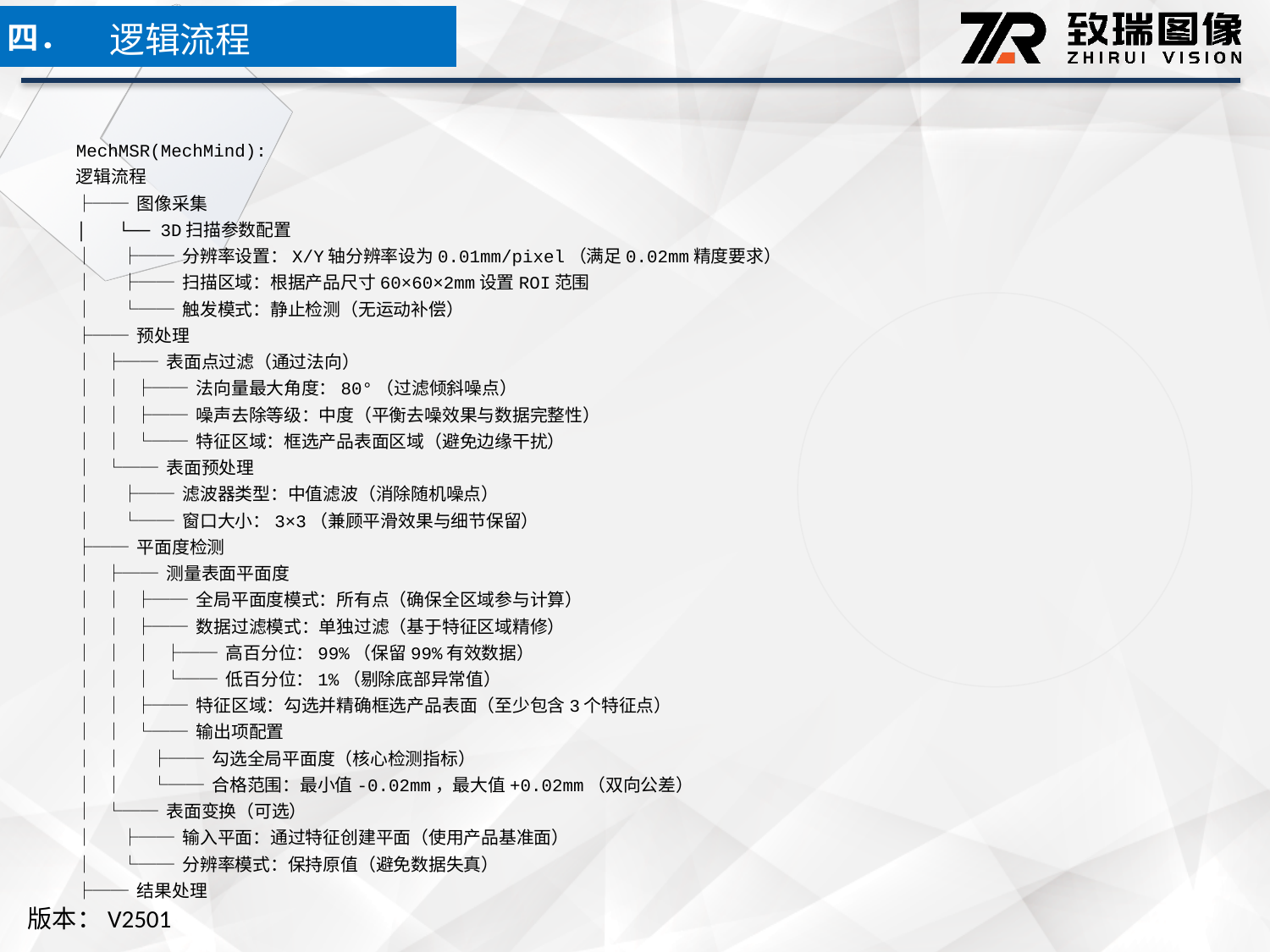

逻辑流程
四．

MechMSR(MechMind):
逻辑流程
├── 图像采集
│   └── 3D扫描参数配置
│       ├── 分辨率设置：X/Y轴分辨率设为0.01mm/pixel（满足0.02mm精度要求）
│       ├── 扫描区域：根据产品尺寸60×60×2mm设置ROI范围
│       └── 触发模式：静止检测（无运动补偿）
├── 预处理
│   ├── 表面点过滤（通过法向）
│   │   ├── 法向量最大角度：80°（过滤倾斜噪点）
│   │   ├── 噪声去除等级：中度（平衡去噪效果与数据完整性）
│   │   └── 特征区域：框选产品表面区域（避免边缘干扰）
│   └── 表面预处理
│       ├── 滤波器类型：中值滤波（消除随机噪点）
│       └── 窗口大小：3×3（兼顾平滑效果与细节保留）
├── 平面度检测
│   ├── 测量表面平面度
│   │   ├── 全局平面度模式：所有点（确保全区域参与计算）
│   │   ├── 数据过滤模式：单独过滤（基于特征区域精修）
│   │   │   ├── 高百分位：99%（保留99%有效数据）
│   │   │   └── 低百分位：1%（剔除底部异常值）
│   │   ├── 特征区域：勾选并精确框选产品表面（至少包含3个特征点）
│   │   └── 输出项配置
│   │       ├── 勾选全局平面度（核心检测指标）
│   │       └── 合格范围：最小值-0.02mm，最大值+0.02mm（双向公差）
│   └── 表面变换（可选）
│       ├── 输入平面：通过特征创建平面（使用产品基准面）
│       └── 分辨率模式：保持原值（避免数据失真）
├── 结果处理